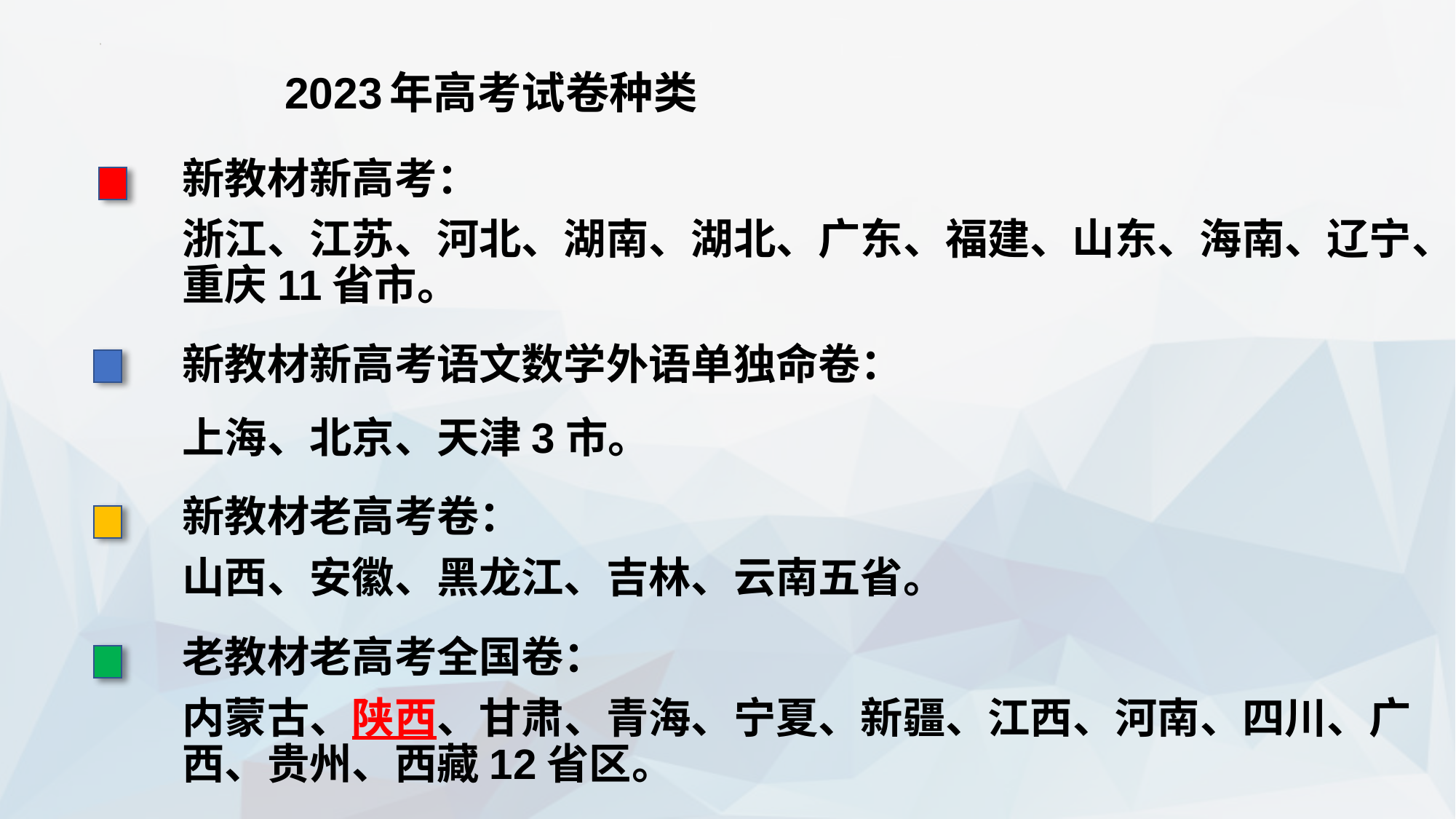

2023年高考试卷种类
新教材新高考：
浙江、江苏、河北、湖南、湖北、广东、福建、山东、海南、辽宁、重庆11省市。
新教材新高考语文数学外语单独命卷：
上海、北京、天津3市。
新教材老高考卷：
山西、安徽、黑龙江、吉林、云南五省。
老教材老高考全国卷：
内蒙古、陕西、甘肃、青海、宁夏、新疆、江西、河南、四川、广西、贵州、西藏12省区。